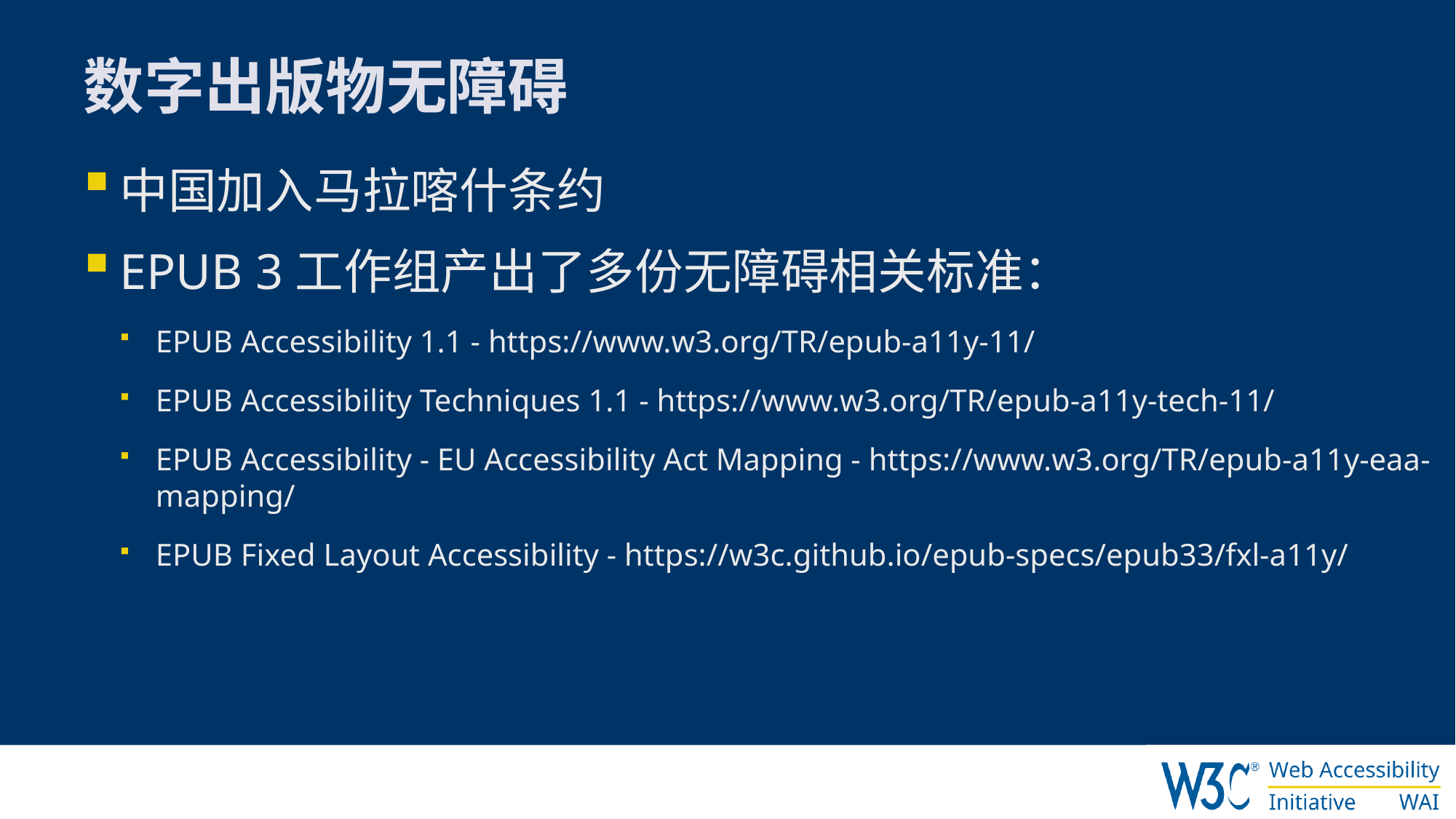

# 数字出版物无障碍
中国加入马拉喀什条约
EPUB 3工作组产出了多份无障碍相关标准：
EPUB Accessibility 1.1 - https://www.w3.org/TR/epub-a11y-11/
EPUB Accessibility Techniques 1.1 - https://www.w3.org/TR/epub-a11y-tech-11/
EPUB Accessibility - EU Accessibility Act Mapping - https://www.w3.org/TR/epub-a11y-eaa-mapping/
EPUB Fixed Layout Accessibility - https://w3c.github.io/epub-specs/epub33/fxl-a11y/